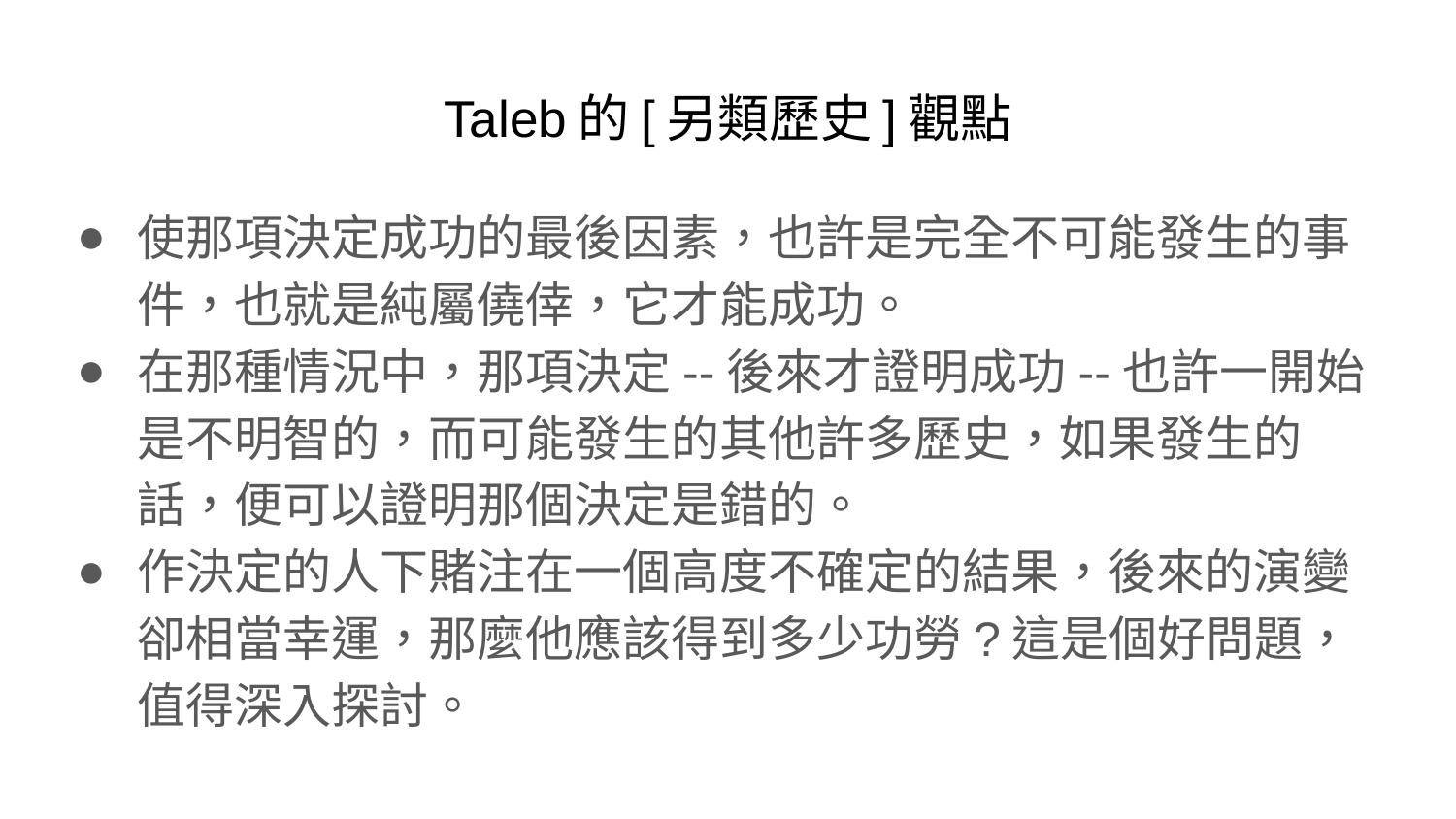

# Taleb的[另類歷史]觀點

使那項決定成功的最後因素，也許是完全不可能發生的事件，也就是純屬僥倖，它才能成功。
在那種情況中，那項決定--後來才證明成功--也許一開始是不明智的，而可能發生的其他許多歷史，如果發生的話，便可以證明那個決定是錯的。
作決定的人下賭注在一個高度不確定的結果，後來的演變卻相當幸運，那麼他應該得到多少功勞?這是個好問題，值得深入探討。